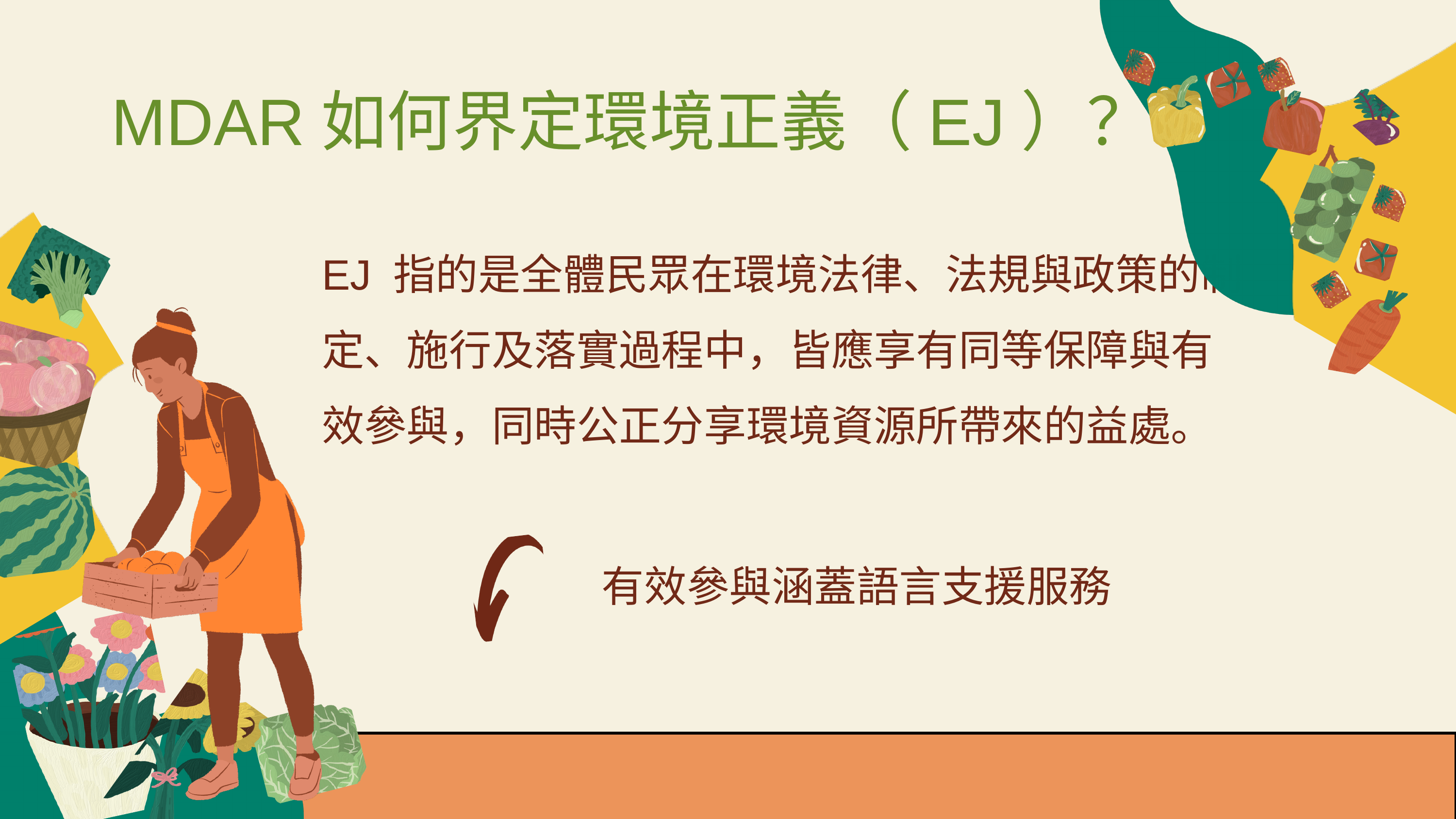

MDAR如何界定環境正義（EJ）？

EJ 指的是全體民眾在環境法律、法規與政策的制定、施行及落實過程中，皆應享有同等保障與有效參與，同時公正分享環境資源所帶來的益處。

有效參與涵蓋語言支援服務